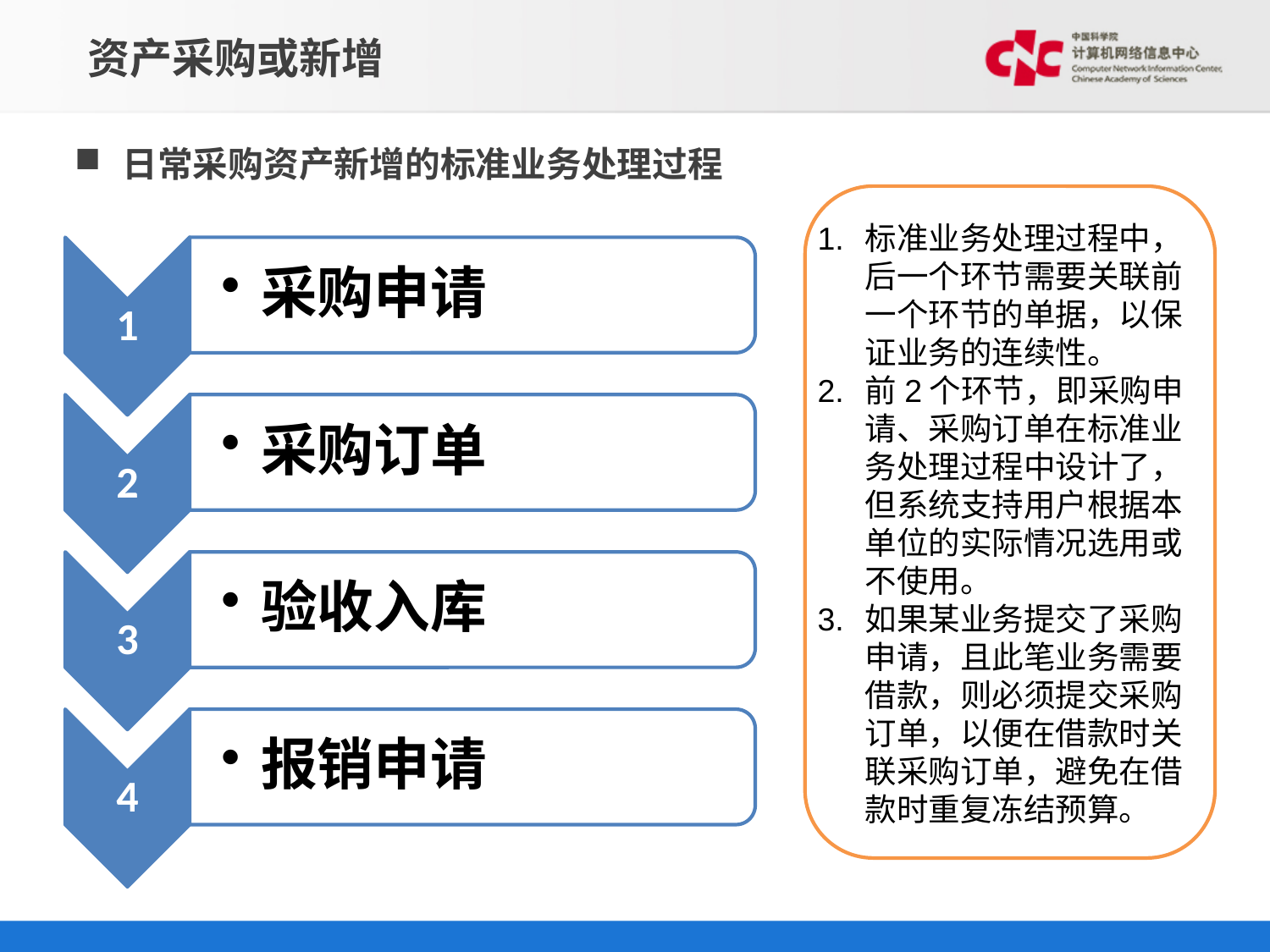

# 资产采购或新增
日常采购资产新增的标准业务处理过程

标准业务处理过程中，后一个环节需要关联前一个环节的单据，以保证业务的连续性。
前2个环节，即采购申请、采购订单在标准业务处理过程中设计了，但系统支持用户根据本单位的实际情况选用或不使用。
如果某业务提交了采购申请，且此笔业务需要借款，则必须提交采购订单，以便在借款时关联采购订单，避免在借款时重复冻结预算。
1
采购申请
2
采购订单
3
验收入库
4
报销申请